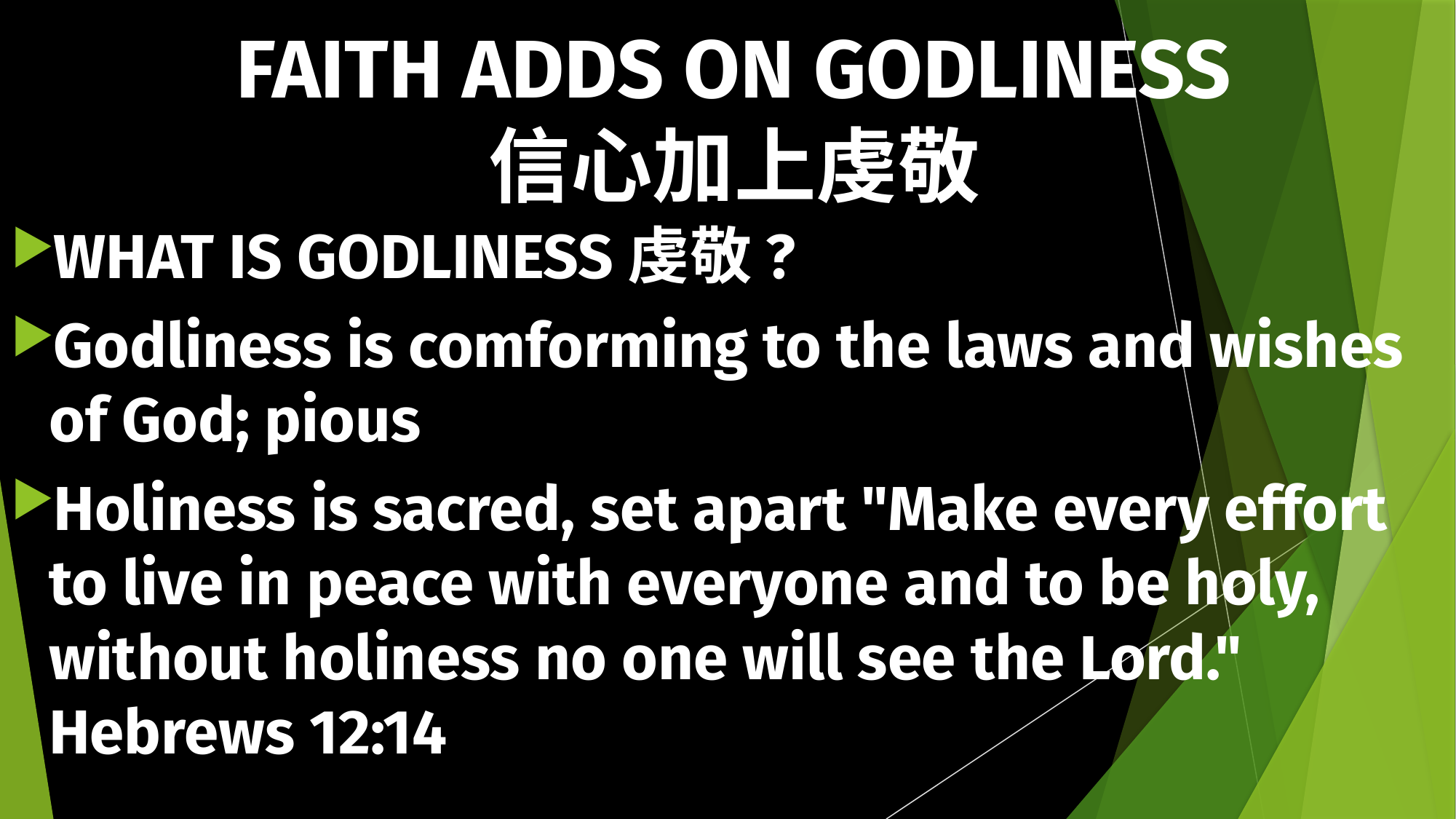

# FAITH ADDS ON GODLINESS 信心加上虔敬
WHAT IS GODLINESS虔敬?
Godliness is comforming to the laws and wishes of God; pious
Holiness is sacred, set apart "Make every effort to live in peace with everyone and to be holy, without holiness no one will see the Lord." Hebrews 12:14